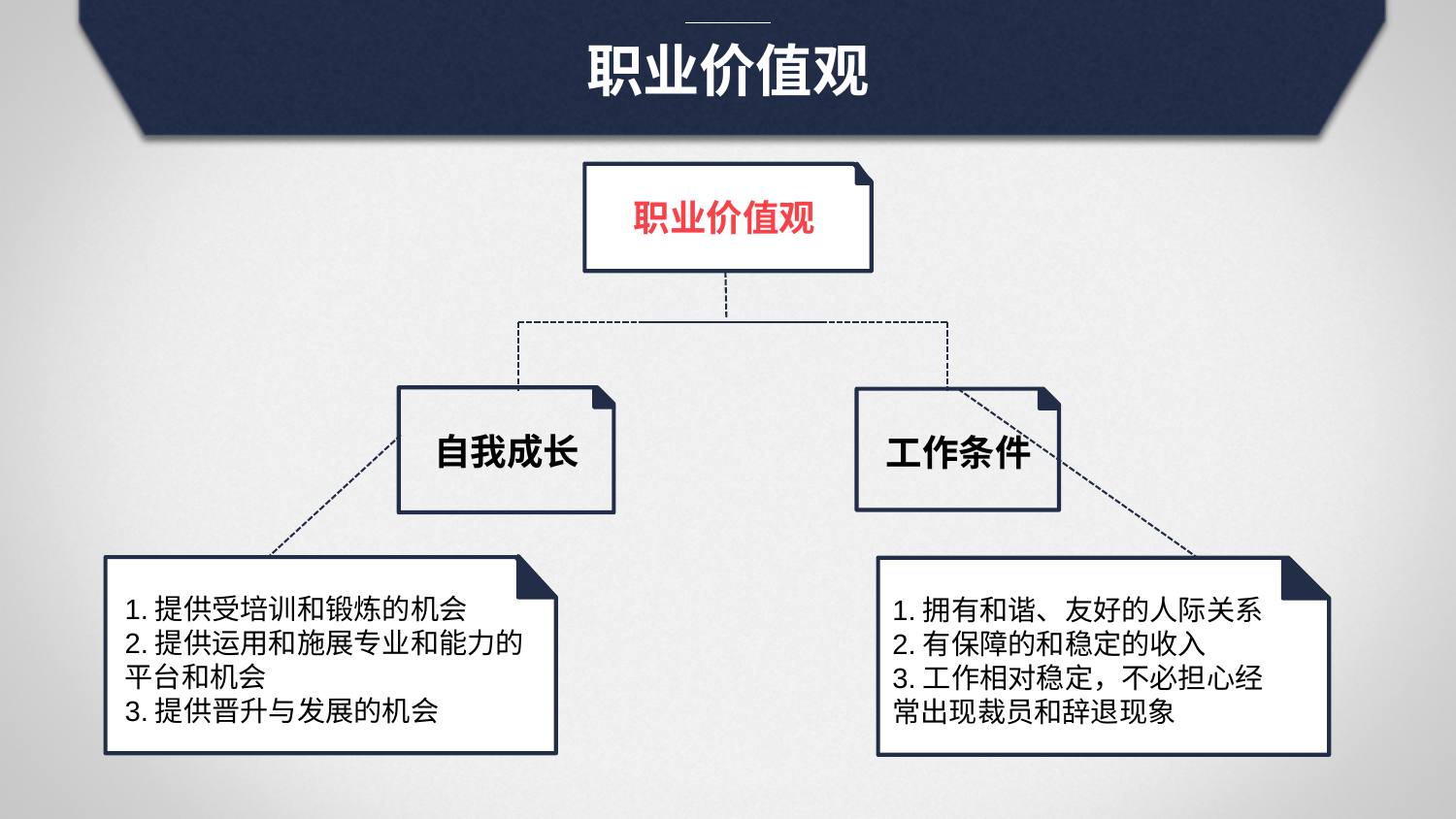

职业价值观

职业价值观

自我成长
工作条件
1.提供受培训和锻炼的机会
2.提供运用和施展专业和能力的平台和机会
3.提供晋升与发展的机会

1.拥有和谐、友好的人际关系
2.有保障的和稳定的收入
3.工作相对稳定，不必担心经常出现裁员和辞退现象